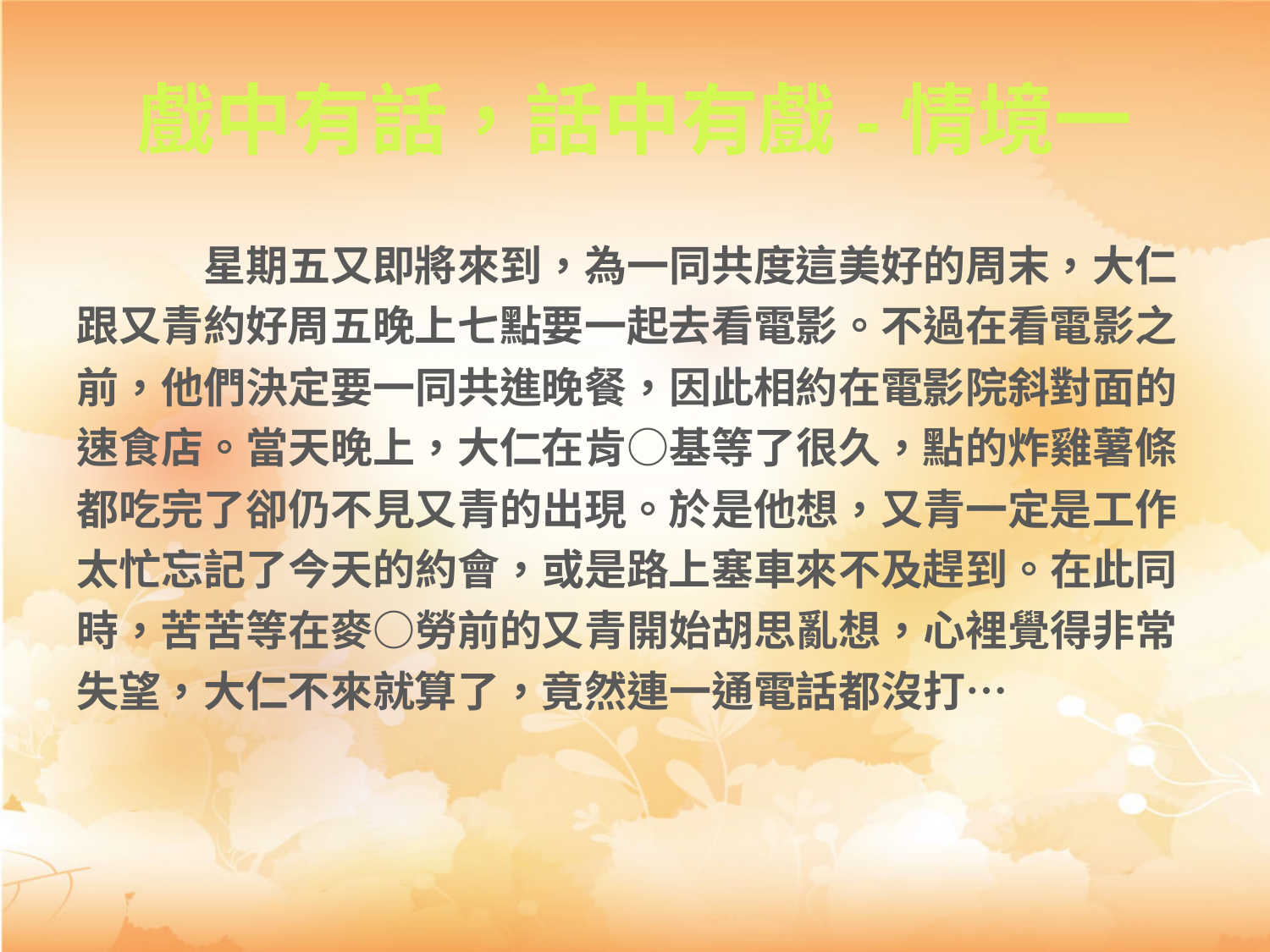

# 戲中有話，話中有戲-情境一
	星期五又即將來到，為一同共度這美好的周末，大仁跟又青約好周五晚上七點要一起去看電影。不過在看電影之前，他們決定要一同共進晚餐，因此相約在電影院斜對面的速食店。當天晚上，大仁在肯○基等了很久，點的炸雞薯條都吃完了卻仍不見又青的出現。於是他想，又青一定是工作太忙忘記了今天的約會，或是路上塞車來不及趕到。在此同時，苦苦等在麥○勞前的又青開始胡思亂想，心裡覺得非常失望，大仁不來就算了，竟然連一通電話都沒打…